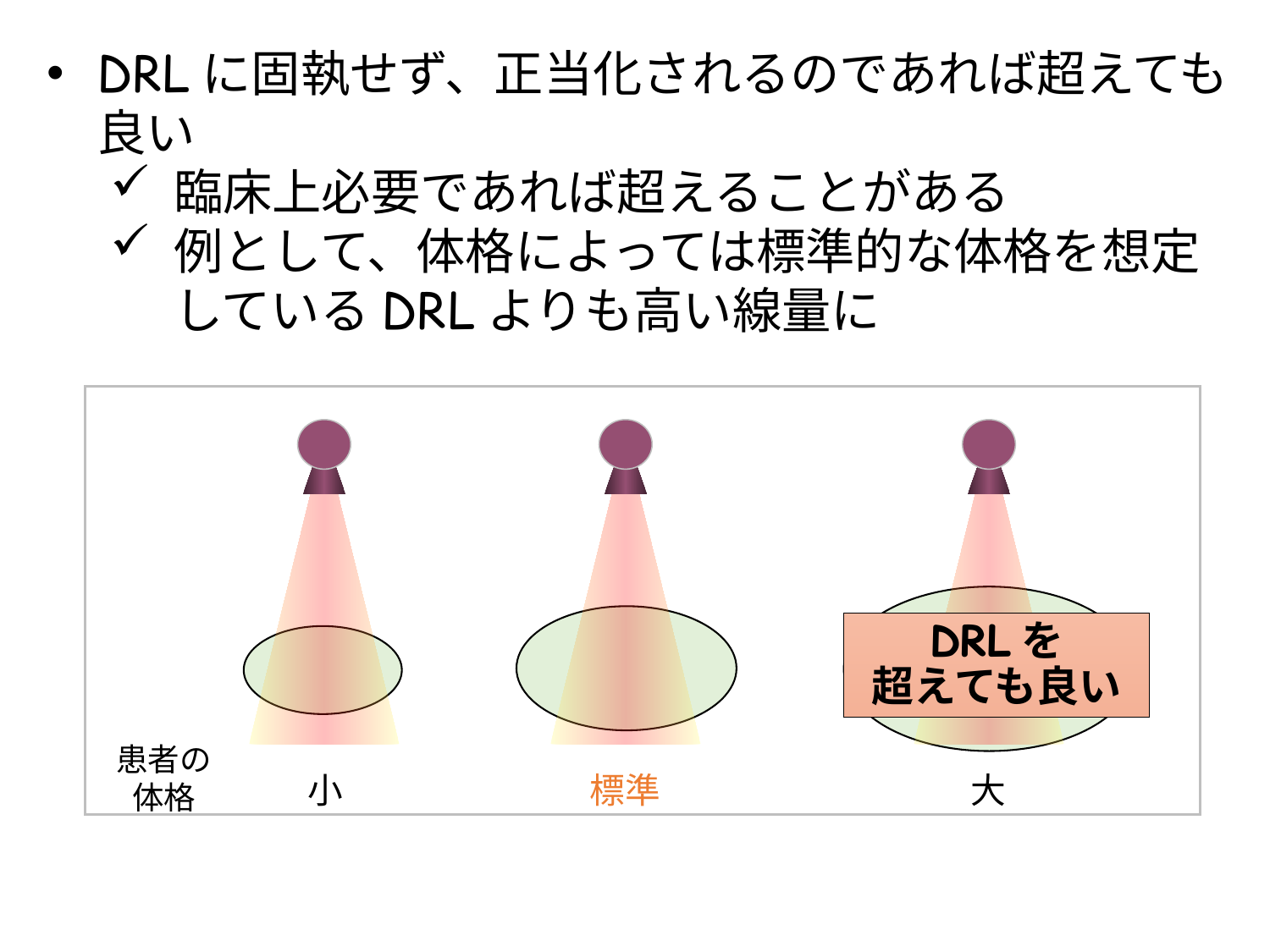

DRLに固執せず、正当化されるのであれば超えても良い
臨床上必要であれば超えることがある
例として、体格によっては標準的な体格を想定しているDRLよりも高い線量に

患者の
体格
小
標準
大
DRLを
超えても良い